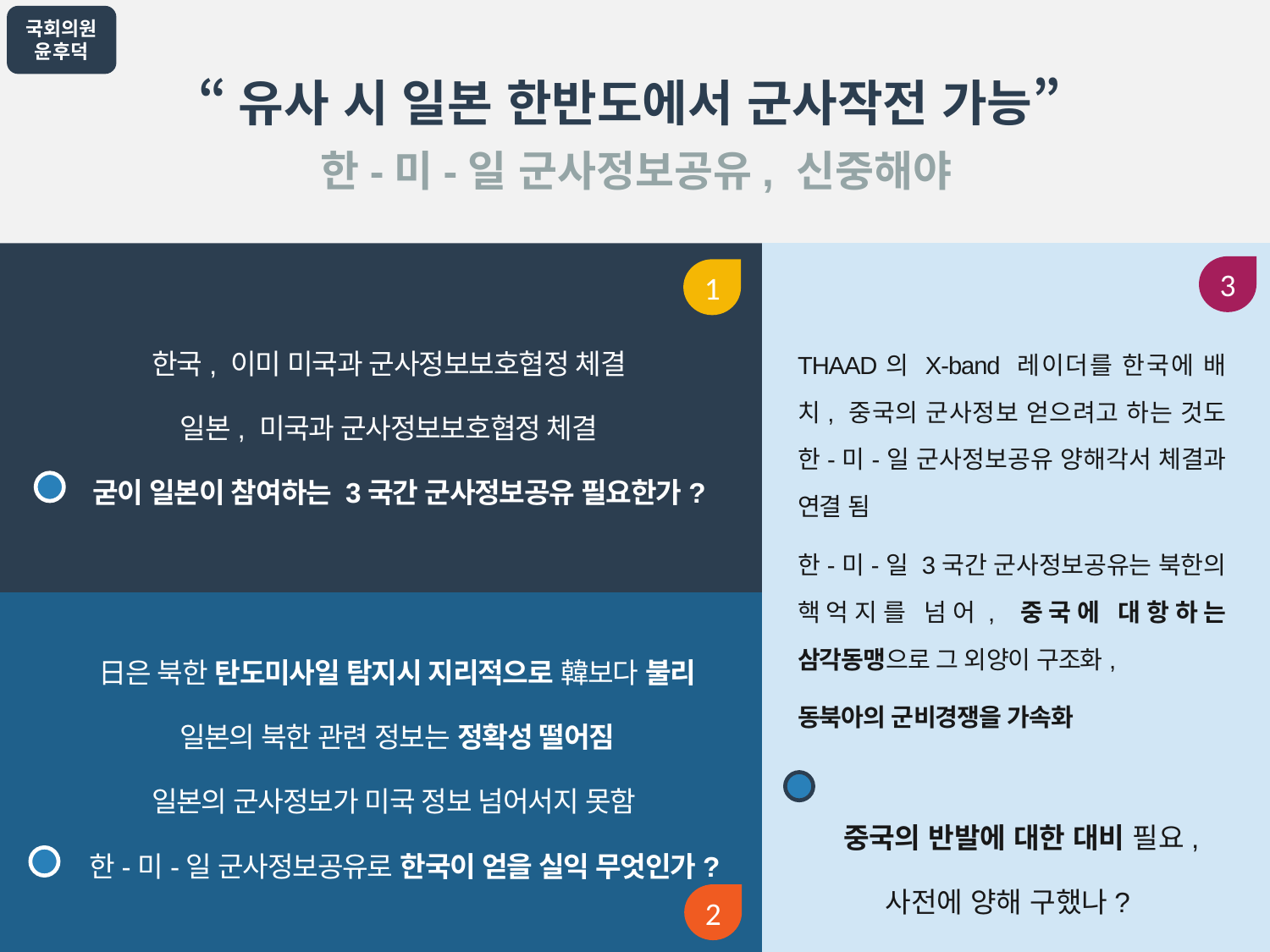

“유사 시 일본 한반도에서 군사작전 가능”
한-미-일 군사정보공유, 신중해야

3
1
한국, 이미 미국과 군사정보보호협정 체결
일본, 미국과 군사정보보호협정 체결
  굳이 일본이 참여하는 3국간 군사정보공유 필요한가?

THAAD의 X-band 레이더를 한국에 배치, 중국의 군사정보 얻으려고 하는 것도 한-미-일 군사정보공유 양해각서 체결과 연결 됨
한-미-일 3국간 군사정보공유는 북한의 핵억지를 넘어, 중국에 대항하는 삼각동맹으로 그 외양이 구조화,
동북아의 군비경쟁을 가속화

   중국의 반발에 대한 대비 필요,
사전에 양해 구했나?

日은 북한 탄도미사일 탐지시 지리적으로 韓보다 불리
일본의 북한 관련 정보는 정확성 떨어짐
일본의 군사정보가 미국 정보 넘어서지 못함
 한-미-일 군사정보공유로 한국이 얻을 실익 무엇인가?

2